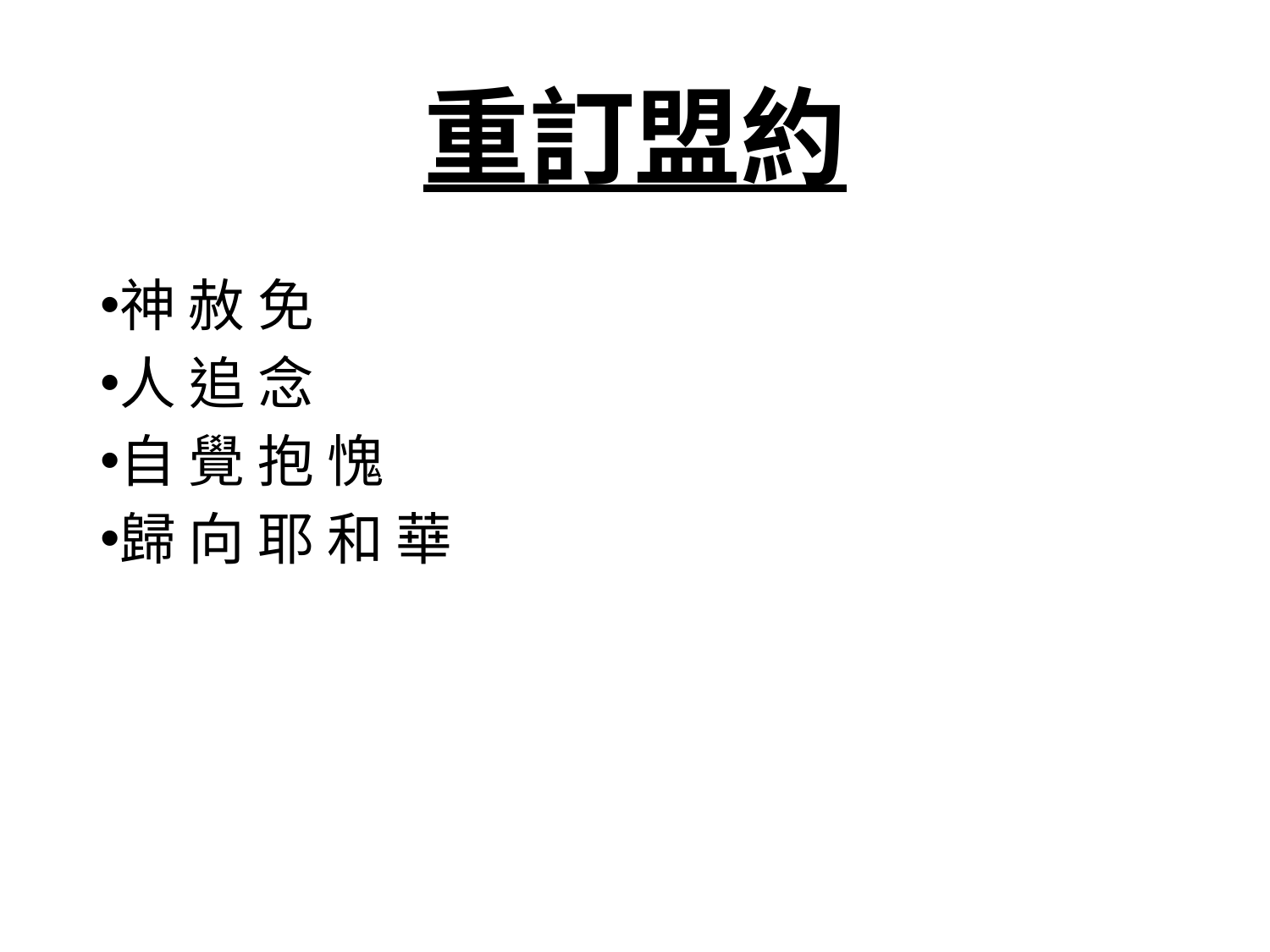

# 重訂盟約
神 赦 免
人 追 念
自 覺 抱 愧
歸 向 耶 和 華